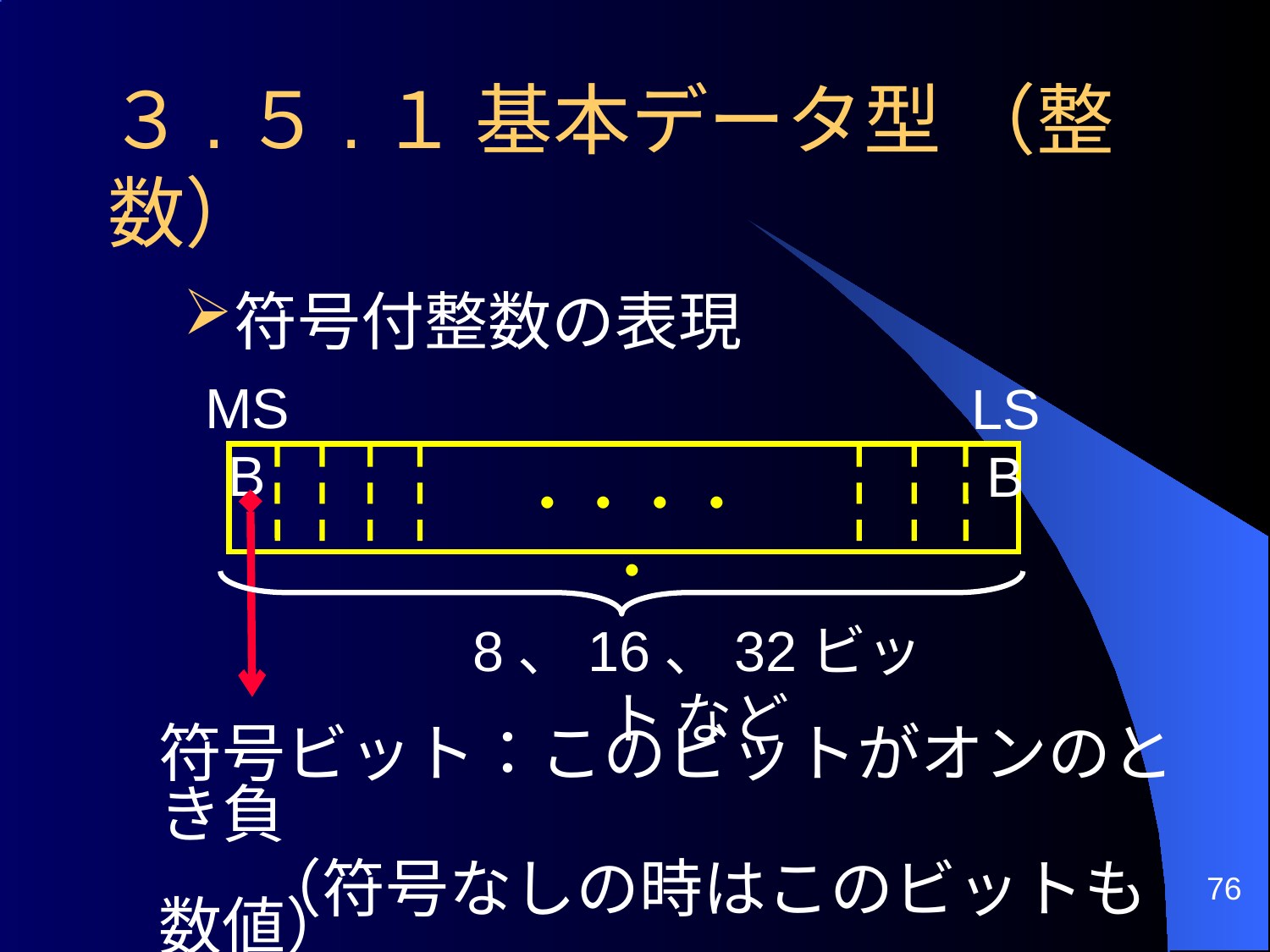

# ３.５.１ 基本データ型 （整数）

符号付整数の表現
MSB
LSB

・・・・・

8、16、32ビット など
符号ビット：このビットがオンのとき負
      （符号なしの時はこのビットも数値）
76